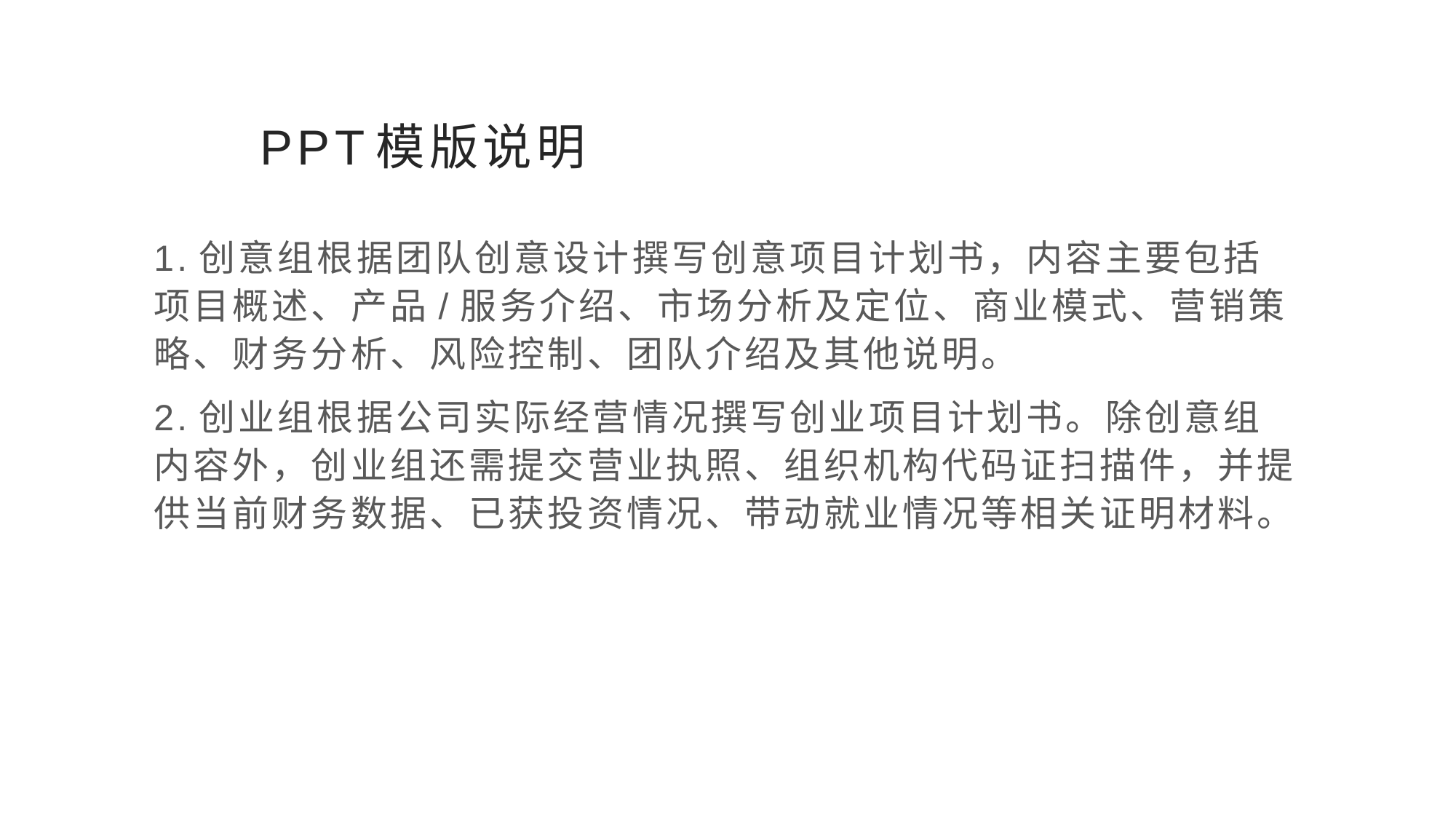

# PPT模版说明
1.创意组根据团队创意设计撰写创意项目计划书，内容主要包括项目概述、产品/服务介绍、市场分析及定位、商业模式、营销策略、财务分析、风险控制、团队介绍及其他说明。
2.创业组根据公司实际经营情况撰写创业项目计划书。除创意组内容外，创业组还需提交营业执照、组织机构代码证扫描件，并提供当前财务数据、已获投资情况、带动就业情况等相关证明材料。